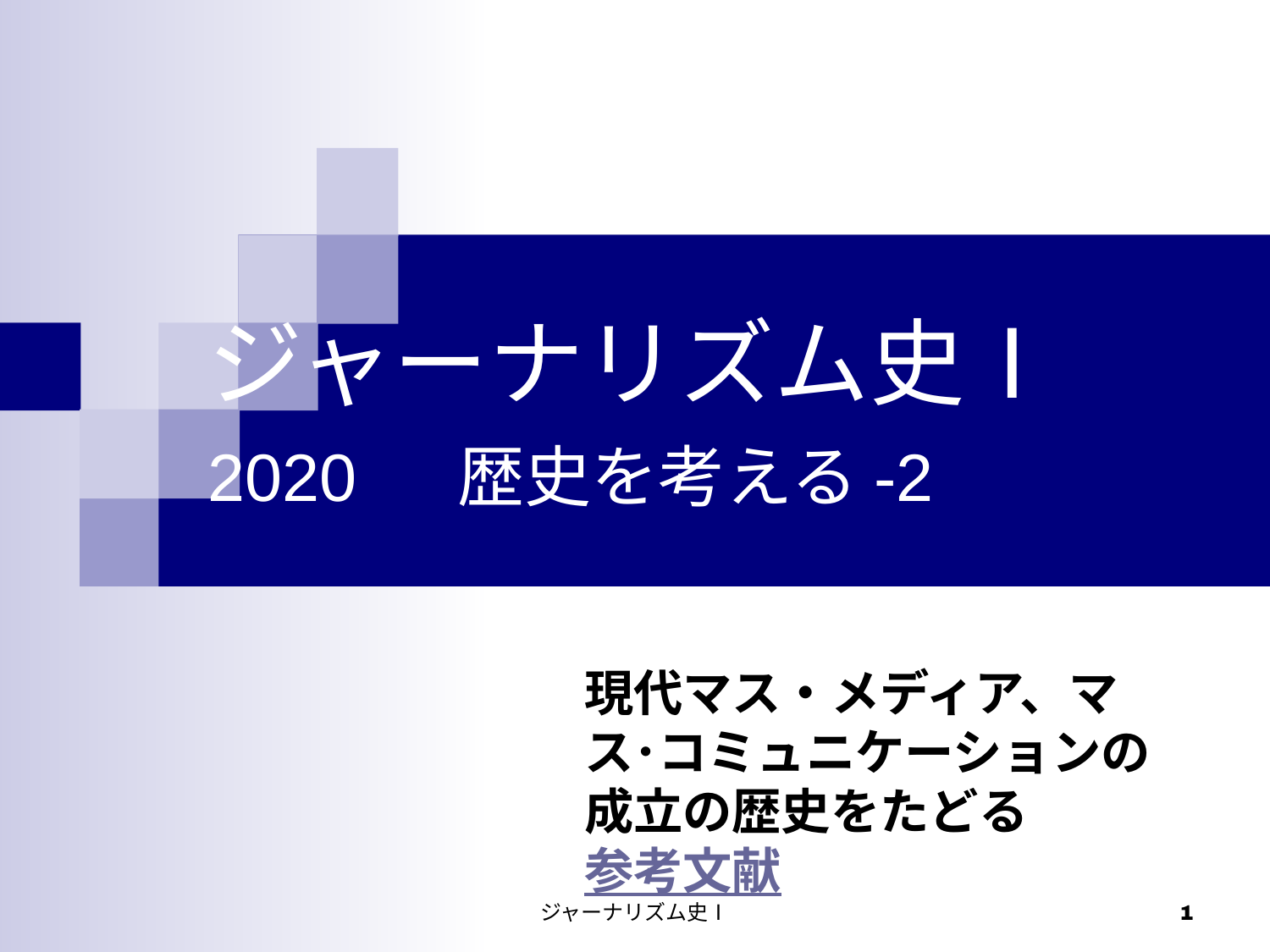

# ジャーナリズム史Ⅰ 2020　歴史を考える-2
現代マス・メディア、マス･コミュニケーションの成立の歴史をたどる  参考文献
ジャーナリズム史Ⅰ
1